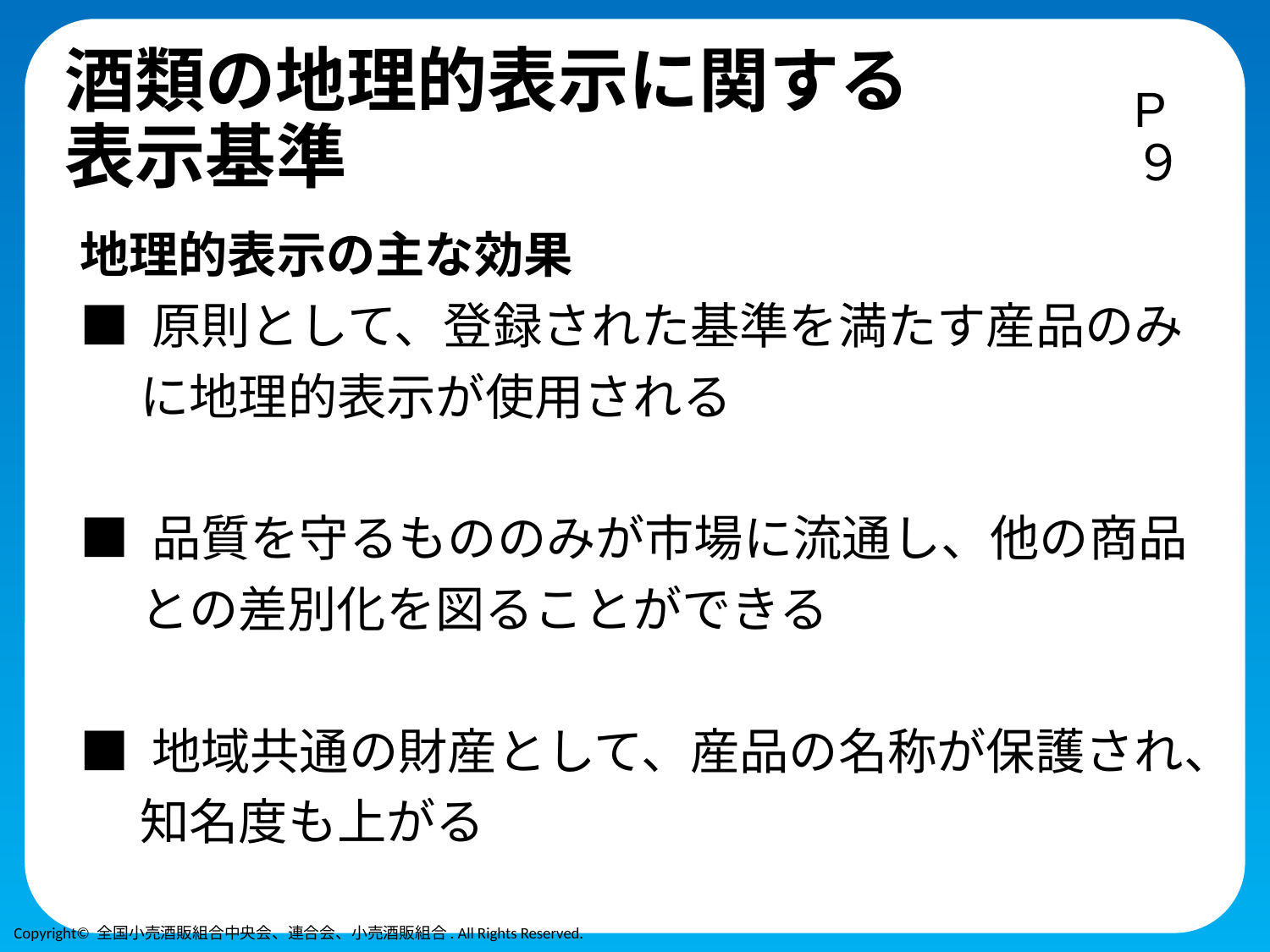

# 酒類の地理的表示に関する 表示基準
P９
地理的表示の主な効果
■ 原則として、登録された基準を満たす産品のみ
　 に地理的表示が使用される

■ 品質を守るもののみが市場に流通し、他の商品
　 との差別化を図ることができる

■ 地域共通の財産として、産品の名称が保護され、
　 知名度も上がる
Copyright© 全国小売酒販組合中央会、連合会、小売酒販組合. All Rights Reserved.